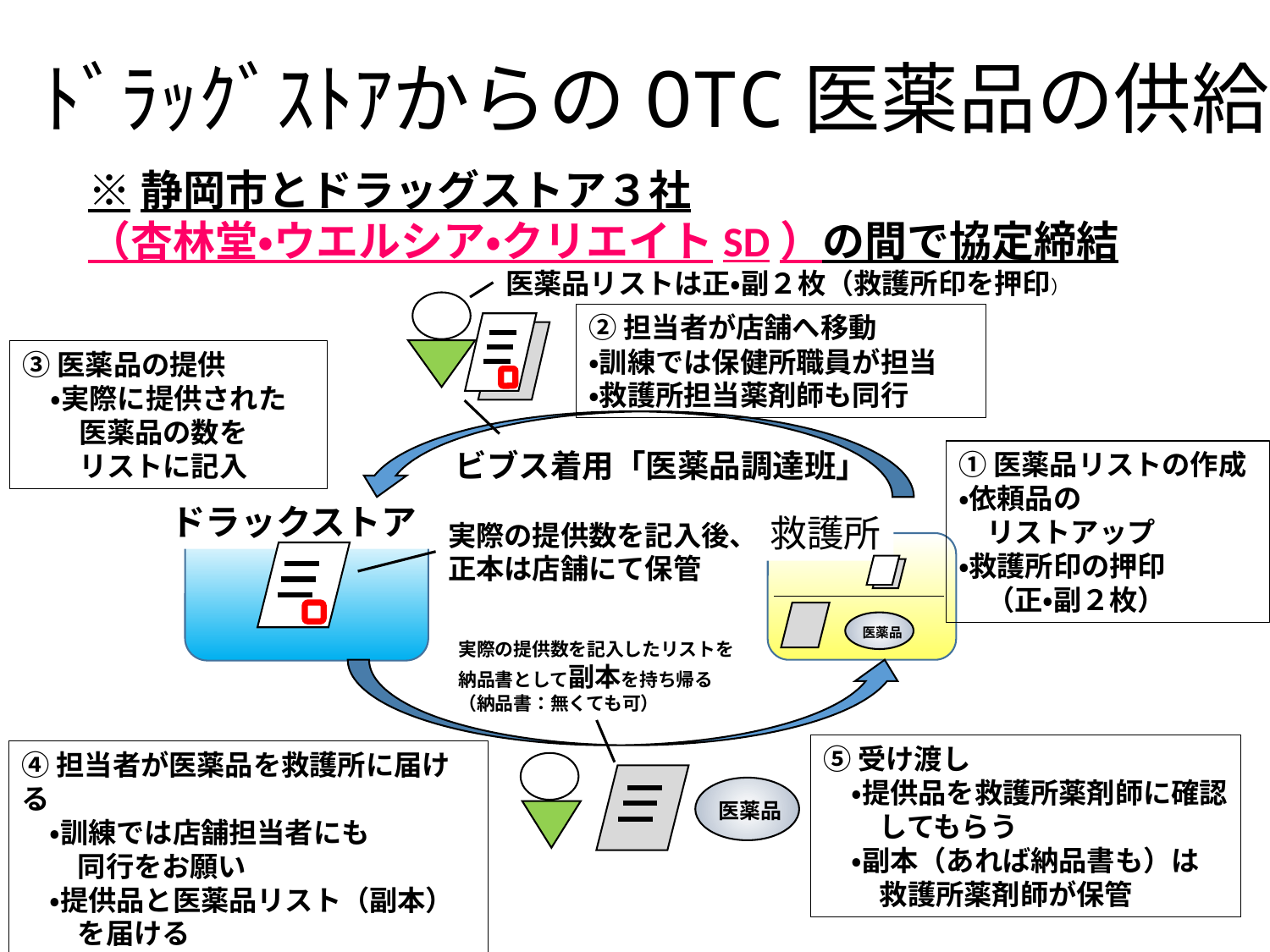

ﾄﾞﾗｯｸﾞｽﾄｱからのOTC医薬品の供給
※静岡市とドラッグストア３社
（杏林堂・ウエルシア・クリエイトSD）の間で協定締結
医薬品リストは正・副２枚（救護所印を押印）

②担当者が店舗へ移動
・訓練では保健所職員が担当
・救護所担当薬剤師も同行

③医薬品の提供
　・実際に提供された
　　医薬品の数を
　　リストに記入

ビブス着用「医薬品調達班」
①医薬品リストの作成
・依頼品の
　リストアップ
・救護所印の押印
　（正・副２枚）
ドラックストア
救護所

実際の提供数を記入後、
正本は店舗にて保管

医薬品
実際の提供数を記入したリストを
納品書として副本を持ち帰る
（納品書：無くても可）

⑤受け渡し
　・提供品を救護所薬剤師に確認
　　してもらう
　・副本（あれば納品書も）は
　　救護所薬剤師が保管
④担当者が医薬品を救護所に届ける
　・訓練では店舗担当者にも
　　同行をお願い
　・提供品と医薬品リスト（副本）
　　を届ける

医薬品